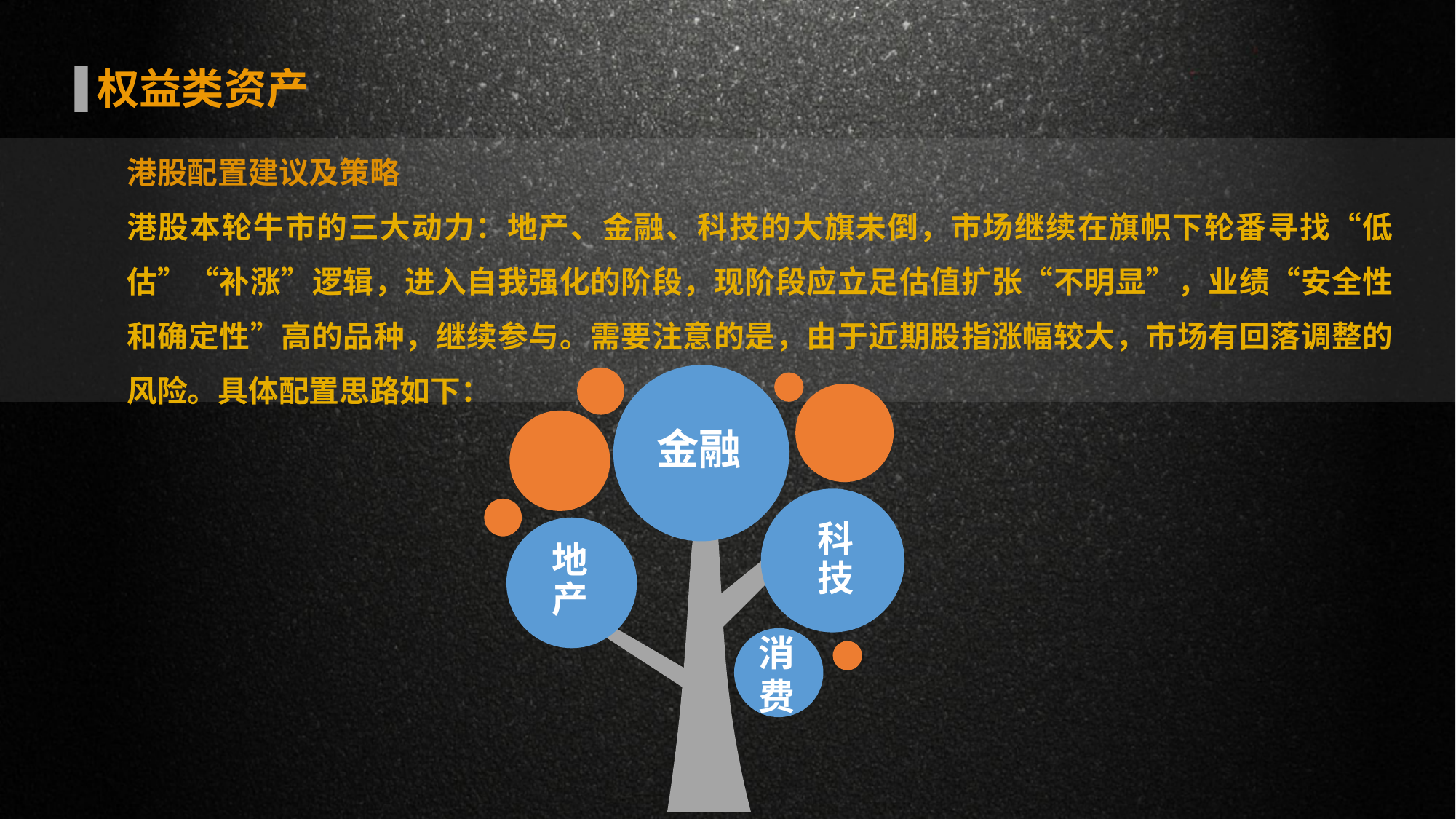

权益类资产

港股配置建议及策略
港股本轮牛市的三大动力：地产、金融、科技的大旗未倒，市场继续在旗帜下轮番寻找“低估”“补涨”逻辑，进入自我强化的阶段，现阶段应立足估值扩张“不明显”，业绩“安全性和确定性”高的品种，继续参与。需要注意的是，由于近期股指涨幅较大，市场有回落调整的风险。具体配置思路如下：

金融

科技
地产

消费
22